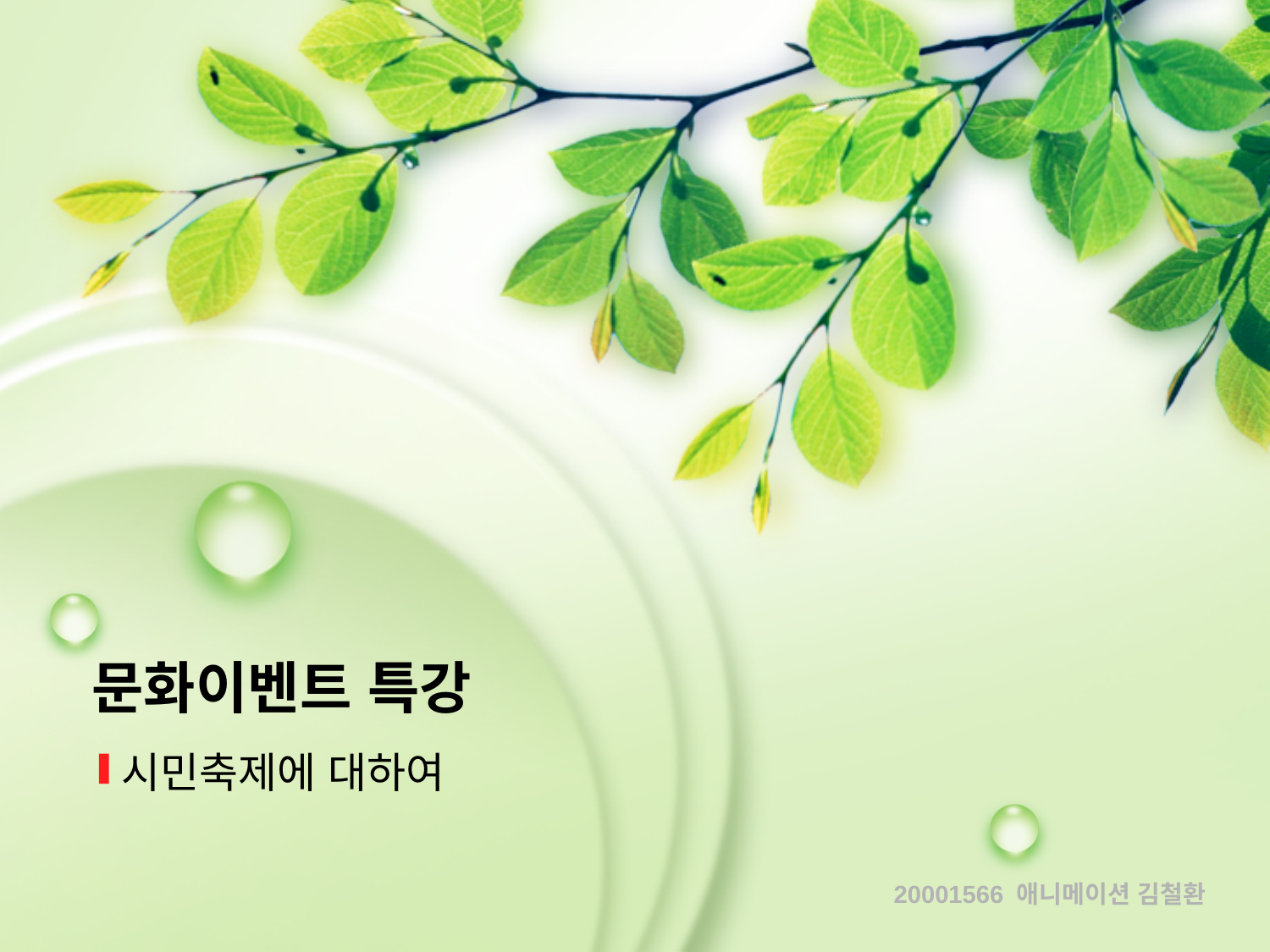

문화이벤트 특강
시민축제에 대하여

20001566 애니메이션 김철환